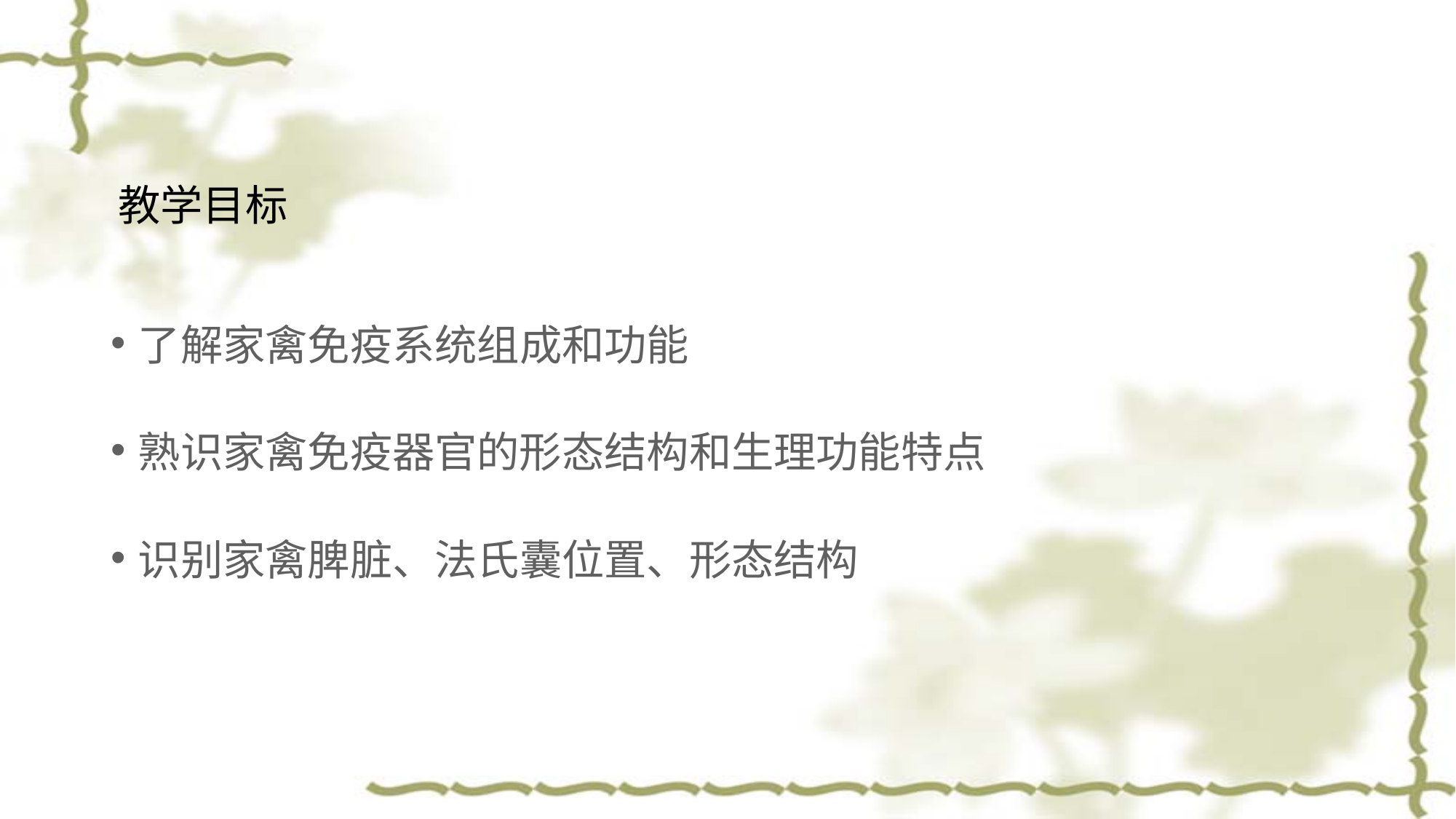

教学目标

了解家禽免疫系统组成和功能
熟识家禽免疫器官的形态结构和生理功能特点
识别家禽脾脏、法氏囊位置、形态结构